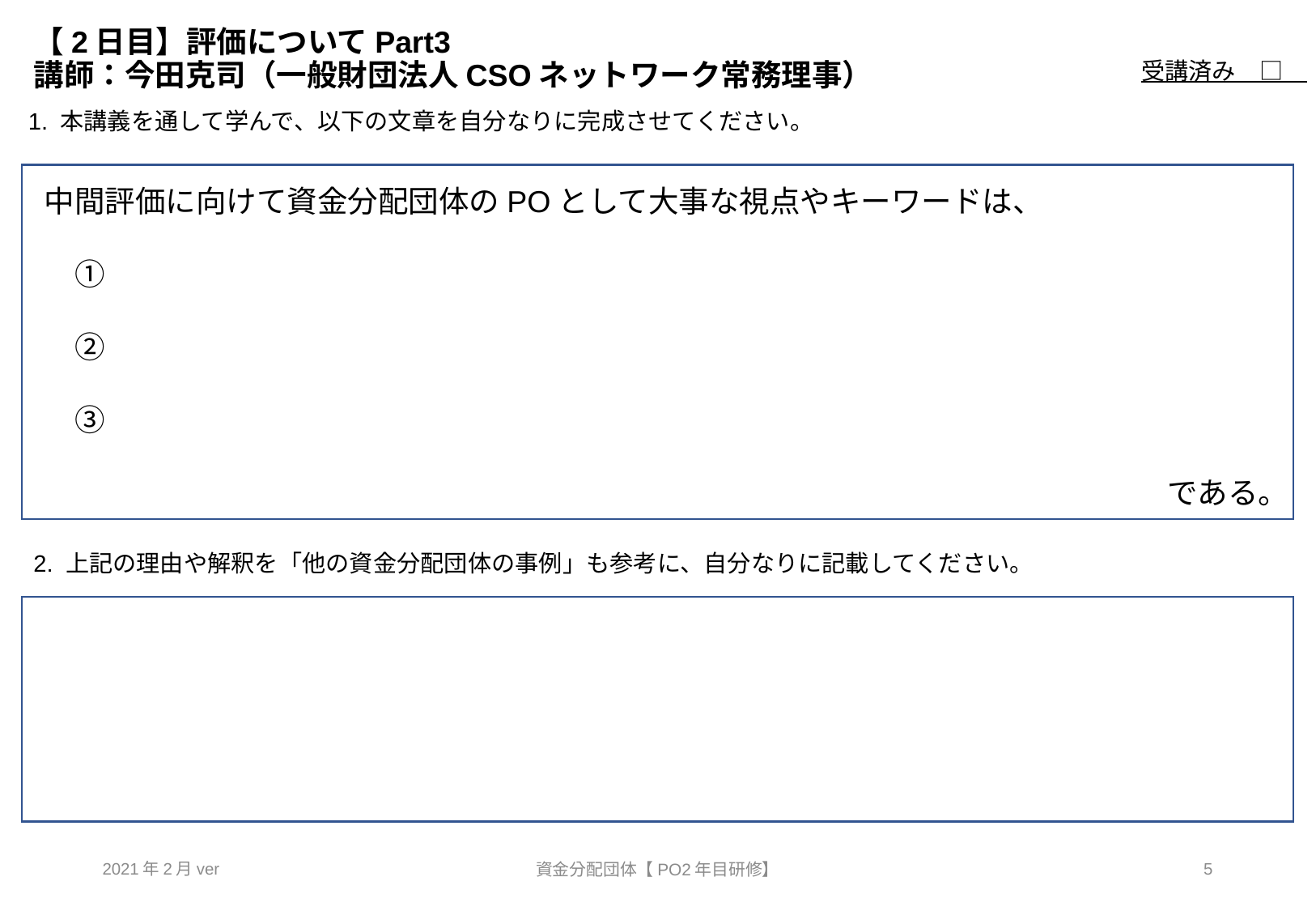

# 【2日目】評価についてPart3　 講師：今田克司（一般財団法人CSOネットワーク常務理事）
受講済み　□
1. 本講義を通して学んで、以下の文章を自分なりに完成させてください。

中間評価に向けて資金分配団体のPOとして大事な視点やキーワードは、

　①

　②

　③

　　　　　　　　　　　　　　　　　　　　　　　　　　　　　　　　　　　　　である。
2. 上記の理由や解釈を「他の資金分配団体の事例」も参考に、自分なりに記載してください。

2021年2月ver
資金分配団体【PO2年目研修】
5